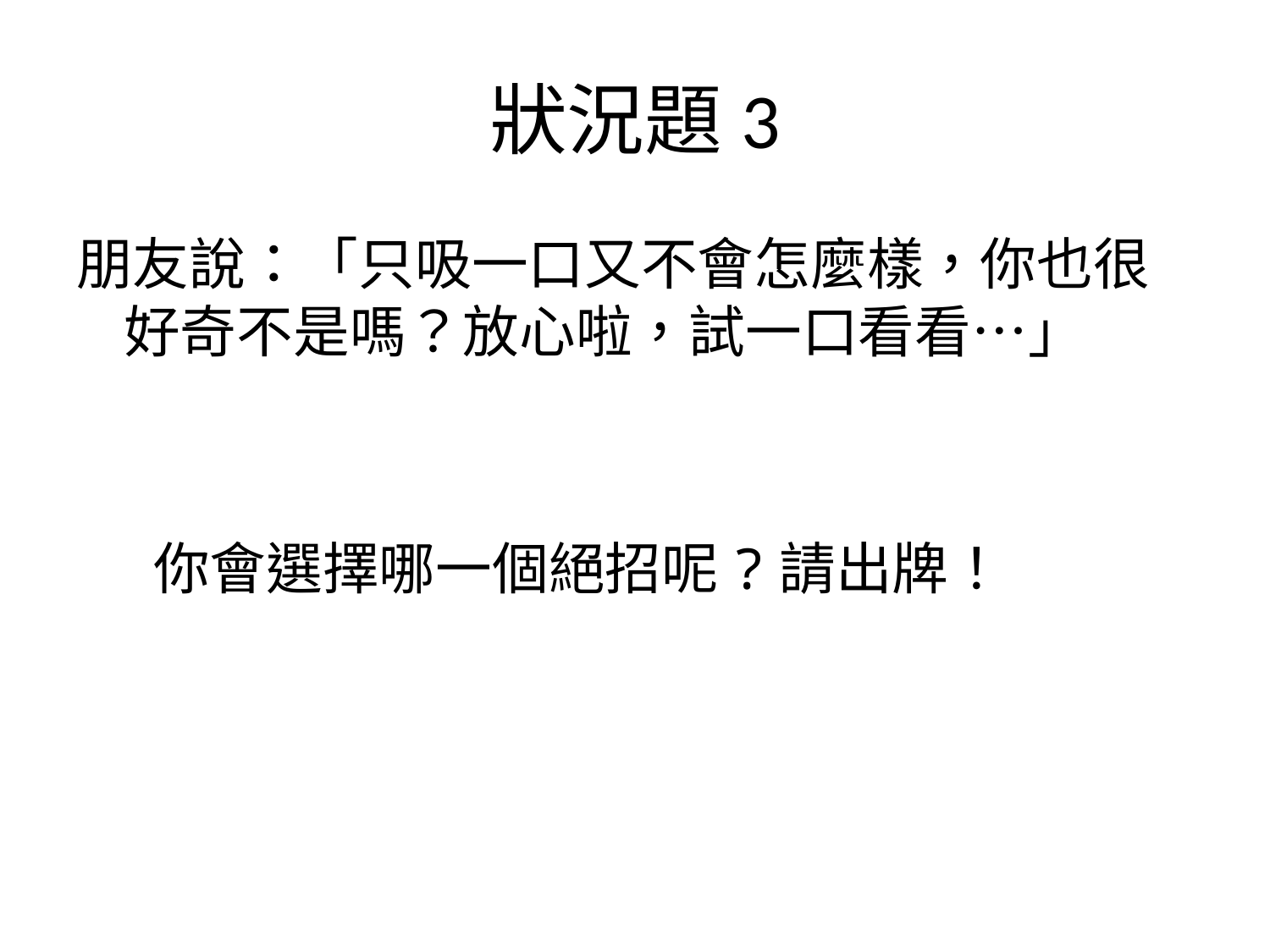

# 狀況題3
朋友說：「只吸一口又不會怎麼樣，你也很好奇不是嗎？放心啦，試一口看看…」

     你會選擇哪一個絕招呢?請出牌！